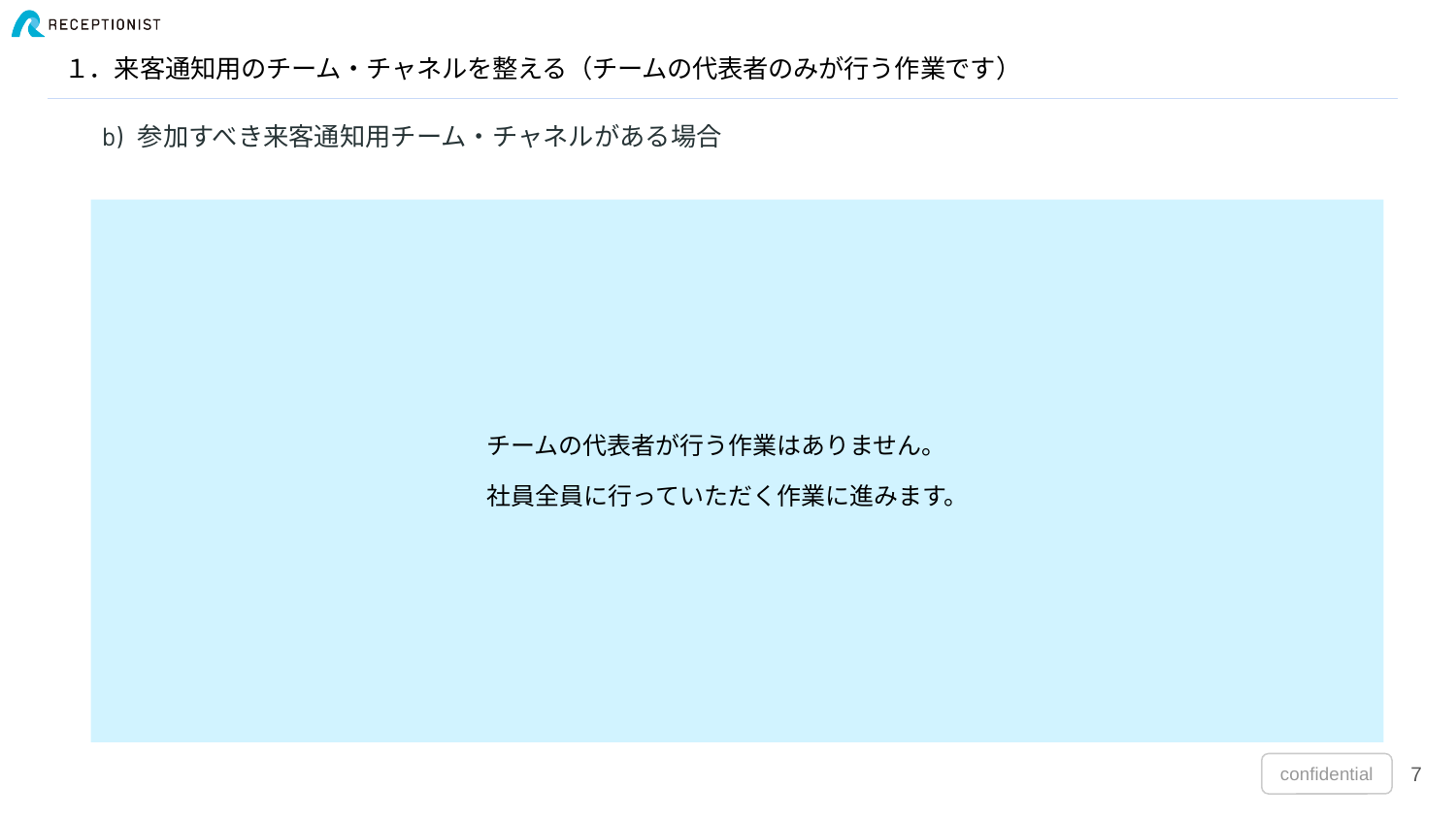

# １．来客通知用のチーム・チャネルを整える（チームの代表者のみが行う作業です）
b)  参加すべき来客通知用チーム・チャネルがある場合

チームの代表者が行う作業はありません。

社員全員に行っていただく作業に進みます。
7